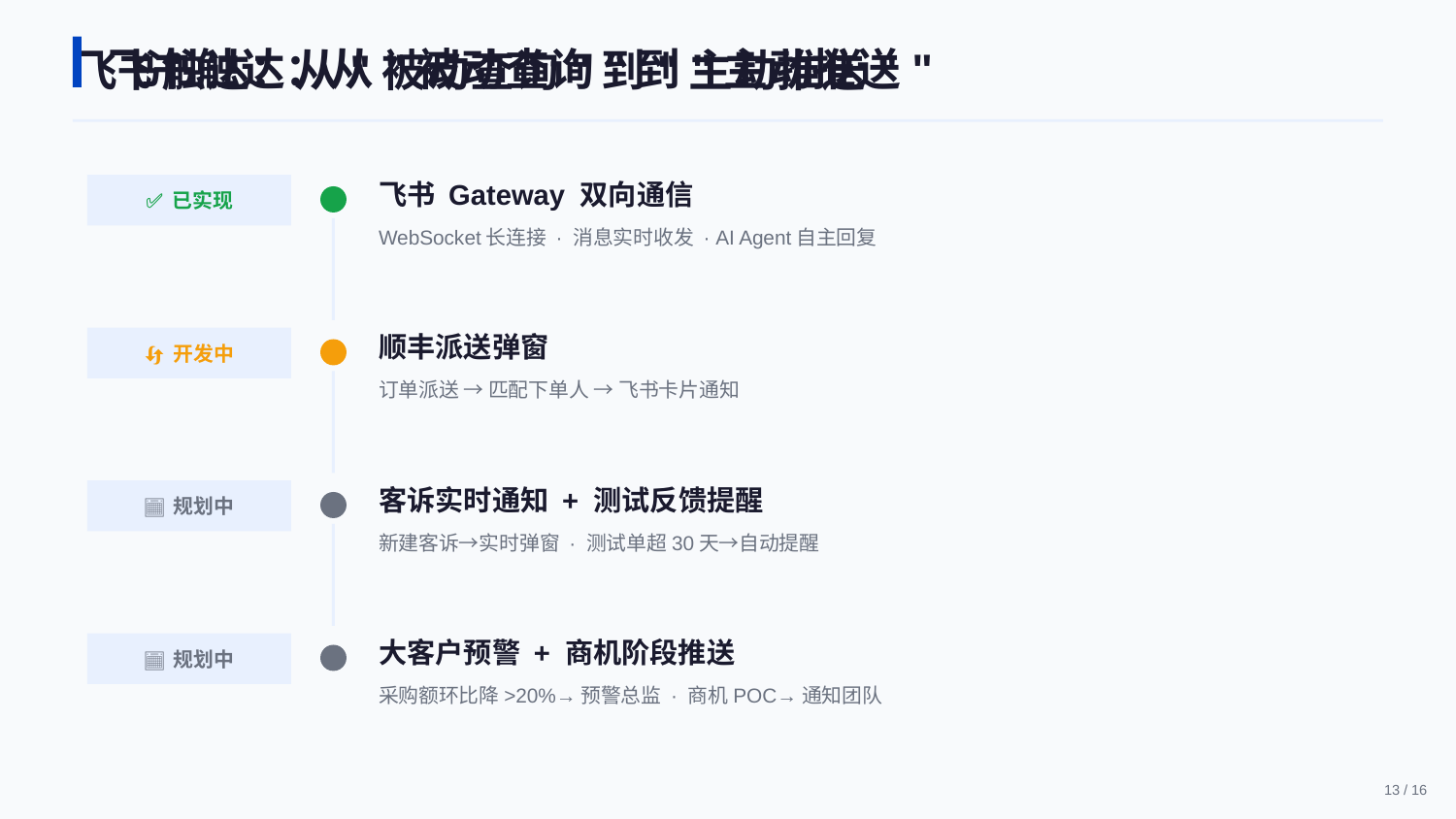

飞书触达：从"被动查询"到"主动推送"
飞书触达：从"被动查询"到"主动推送"

飞书 Gateway 双向通信

✅ 已实现

WebSocket长连接 · 消息实时收发 · AI Agent自主回复
顺丰派送弹窗

🔄 开发中

订单派送 → 匹配下单人 → 飞书卡片通知
客诉实时通知 + 测试反馈提醒

📅 规划中

新建客诉→实时弹窗 · 测试单超30天→自动提醒
大客户预警 + 商机阶段推送

📅 规划中

采购额环比降>20%→预警总监 · 商机POC→通知团队
13 / 16